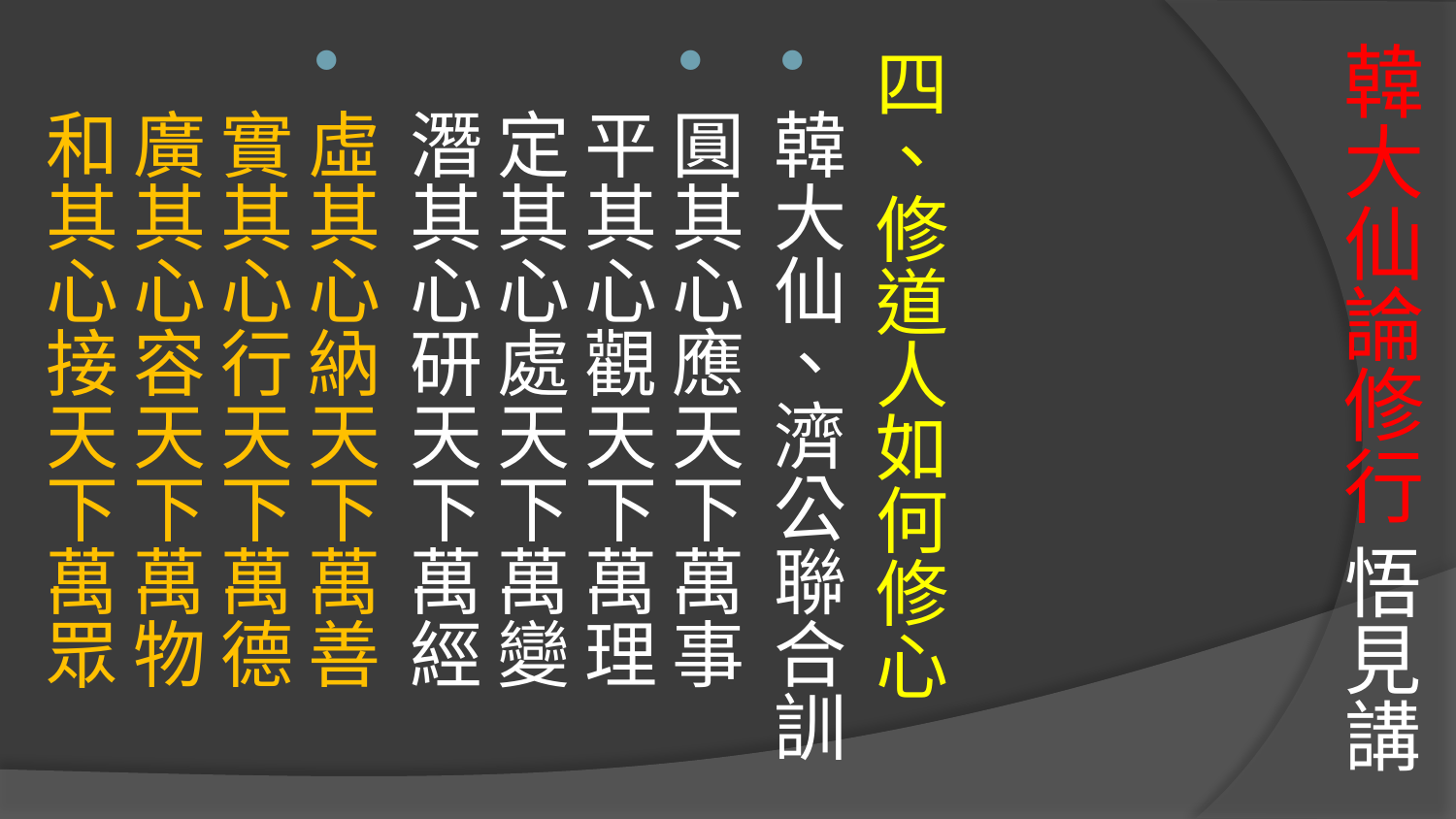

# 韓大仙論修行 悟見講
四、修道人如何修心
韓大仙、濟公聯合訓
圓其心應天下萬事
平其心觀天下萬理
定其心處天下萬變
潛其心研天下萬經
虛其心納天下萬善
實其心行天下萬德
廣其心容天下萬物
和其心接天下萬眾